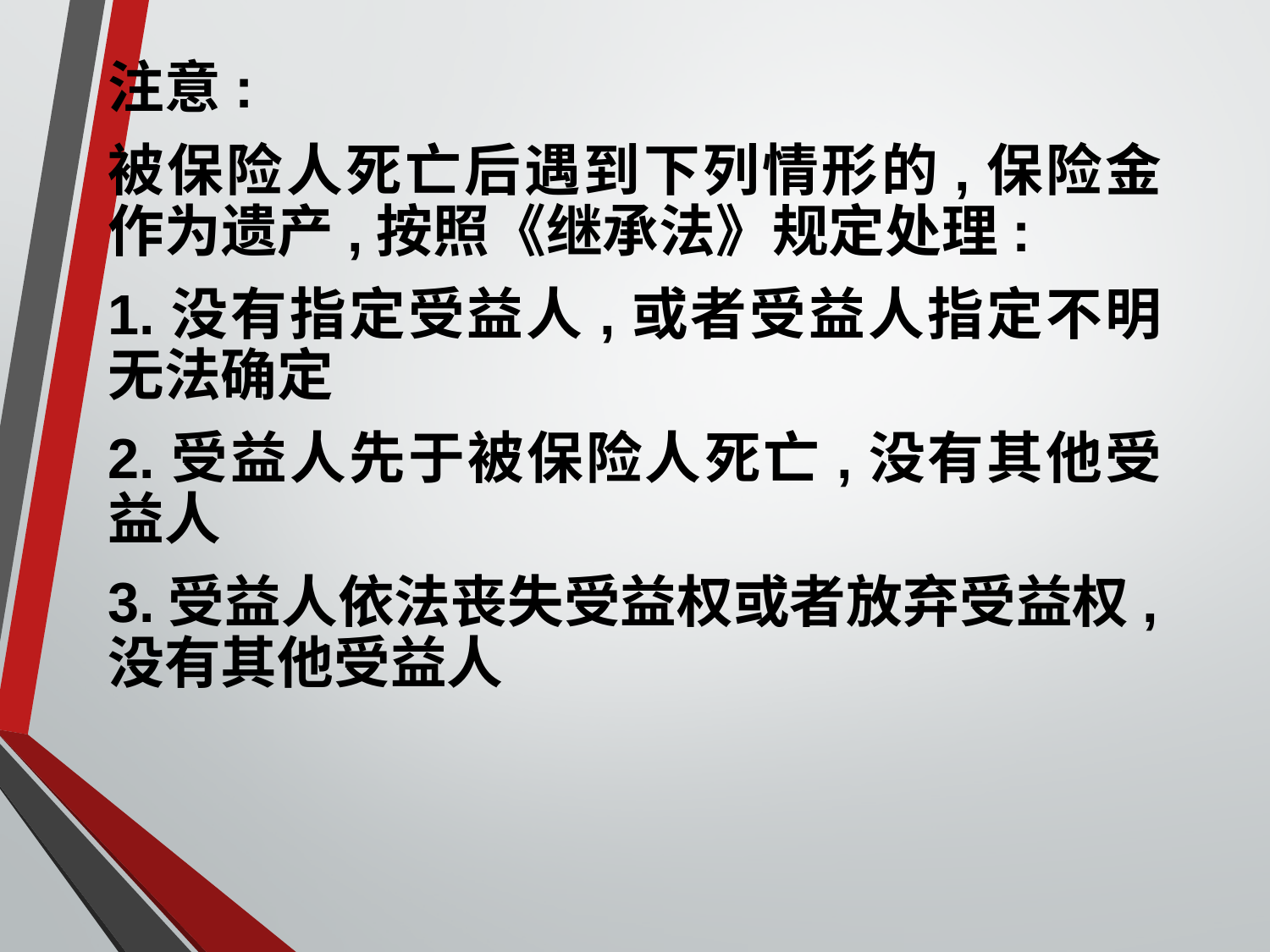

注意:
被保险人死亡后遇到下列情形的,保险金作为遗产,按照《继承法》规定处理:
1.没有指定受益人,或者受益人指定不明无法确定
2.受益人先于被保险人死亡,没有其他受益人
3.受益人依法丧失受益权或者放弃受益权,没有其他受益人